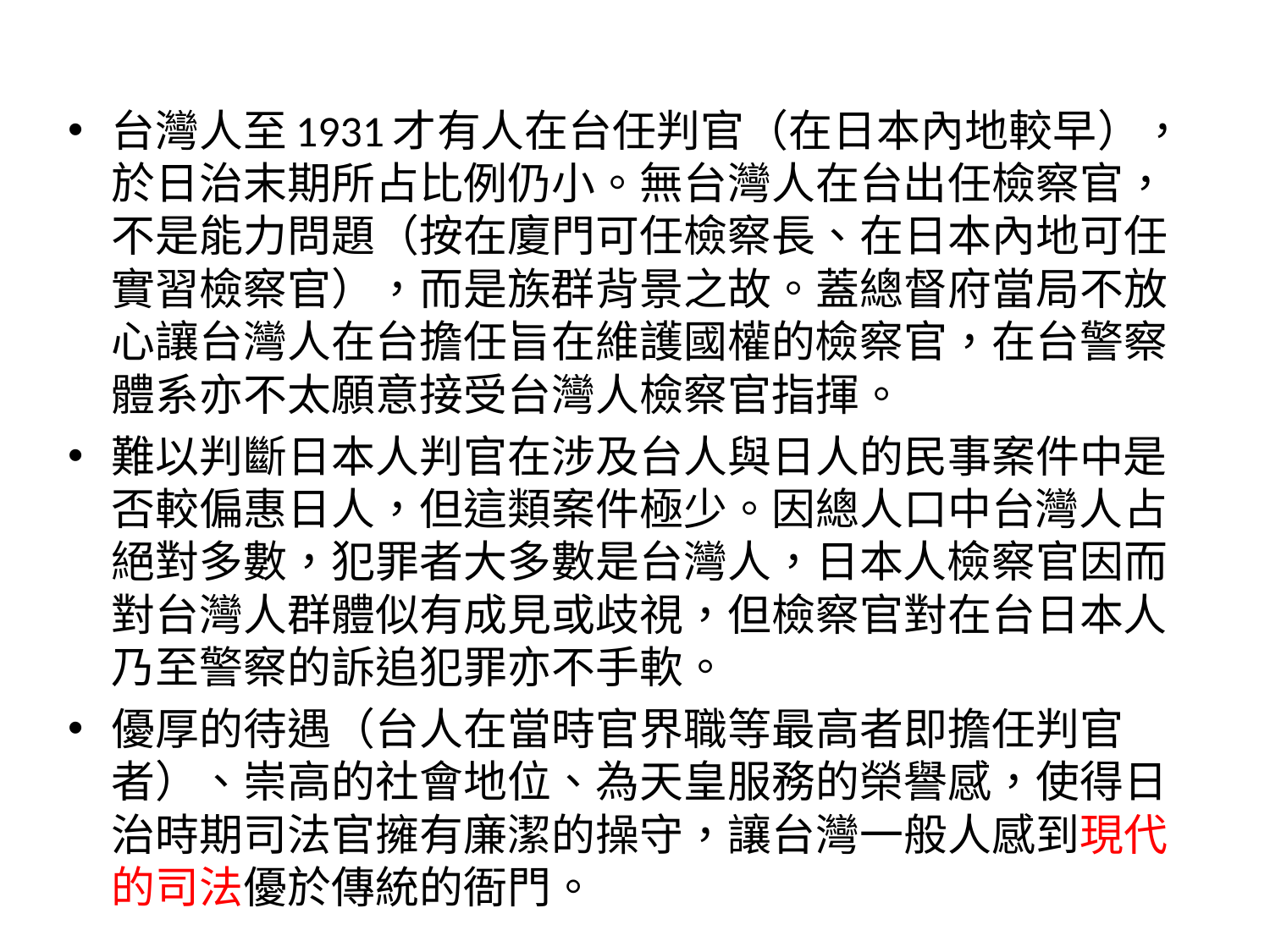

#
台灣人至1931才有人在台任判官（在日本內地較早），於日治末期所占比例仍小。無台灣人在台出任檢察官，不是能力問題（按在廈門可任檢察長、在日本內地可任實習檢察官），而是族群背景之故。蓋總督府當局不放心讓台灣人在台擔任旨在維護國權的檢察官，在台警察體系亦不太願意接受台灣人檢察官指揮。
難以判斷日本人判官在涉及台人與日人的民事案件中是否較偏惠日人，但這類案件極少。因總人口中台灣人占絕對多數，犯罪者大多數是台灣人，日本人檢察官因而對台灣人群體似有成見或歧視，但檢察官對在台日本人乃至警察的訴追犯罪亦不手軟。
優厚的待遇（台人在當時官界職等最高者即擔任判官者）、崇高的社會地位、為天皇服務的榮譽感，使得日治時期司法官擁有廉潔的操守，讓台灣一般人感到現代的司法優於傳統的衙門。